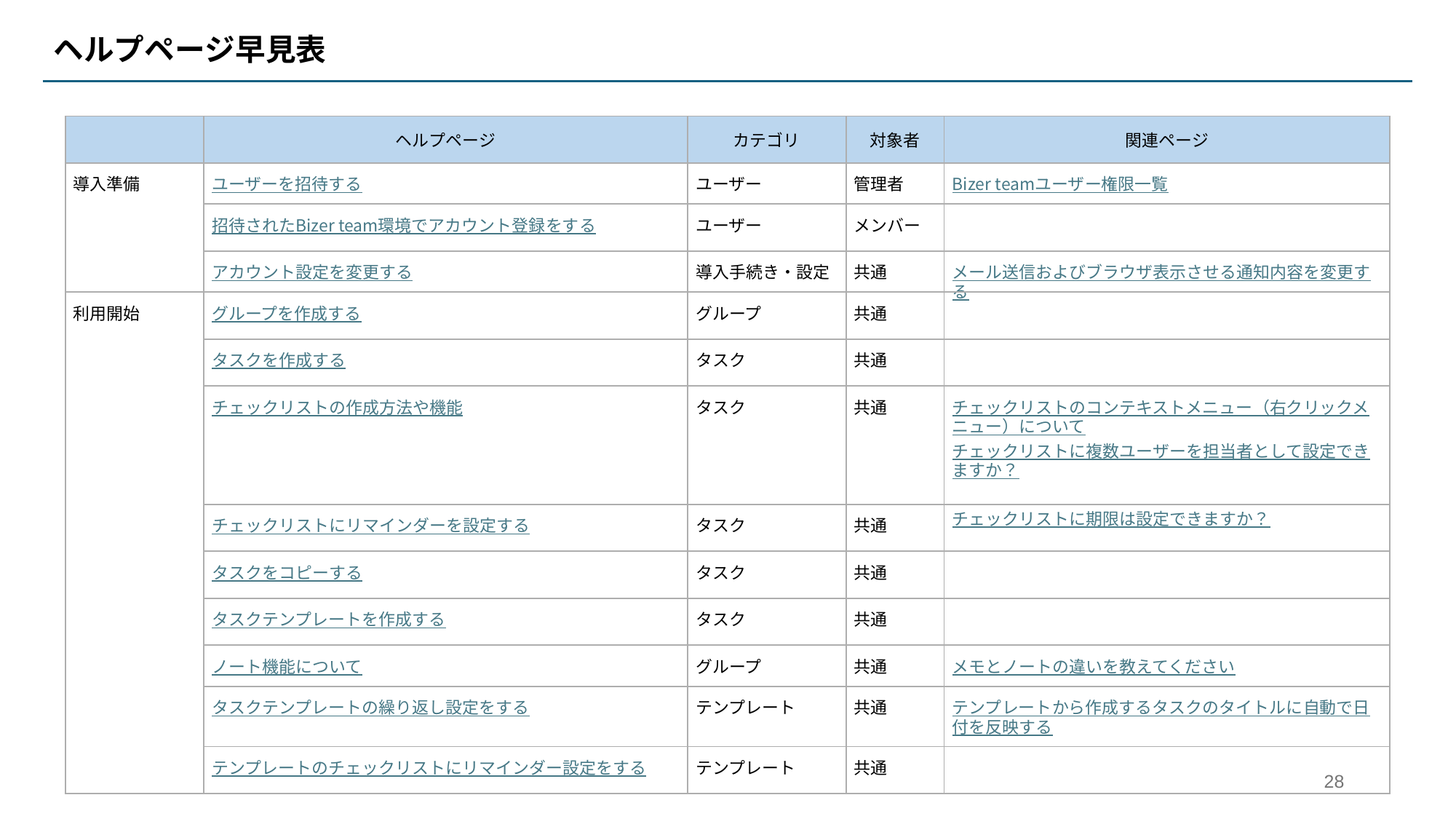

# ヘルプページ早見表
|  | ヘルプページ | カテゴリ | 対象者 | 関連ページ |
| --- | --- | --- | --- | --- |
| 導入準備 | ユーザーを招待する | ユーザー | 管理者 | Bizer teamユーザー権限一覧 |
|  | 招待されたBizer team環境でアカウント登録をする | ユーザー | メンバー |  |
|  | アカウント設定を変更する | 導入手続き・設定 | 共通 | メール送信およびブラウザ表示させる通知内容を変更する |
| 利用開始 | グループを作成する | グループ | 共通 |  |
|  | タスクを作成する | タスク | 共通 |  |
|  | チェックリストの作成方法や機能 | タスク | 共通 | チェックリストのコンテキストメニュー（右クリックメニュー）について チェックリストに複数ユーザーを担当者として設定できますか？ チェックリストに期限は設定できますか？ |
|  | チェックリストにリマインダーを設定する | タスク | 共通 |  |
|  | タスクをコピーする | タスク | 共通 |  |
|  | タスクテンプレートを作成する | タスク | 共通 |  |
|  | ノート機能について | グループ | 共通 | メモとノートの違いを教えてください |
|  | タスクテンプレートの繰り返し設定をする | テンプレート | 共通 | テンプレートから作成するタスクのタイトルに自動で日付を反映する |
|  | テンプレートのチェックリストにリマインダー設定をする | テンプレート | 共通 |  |
28